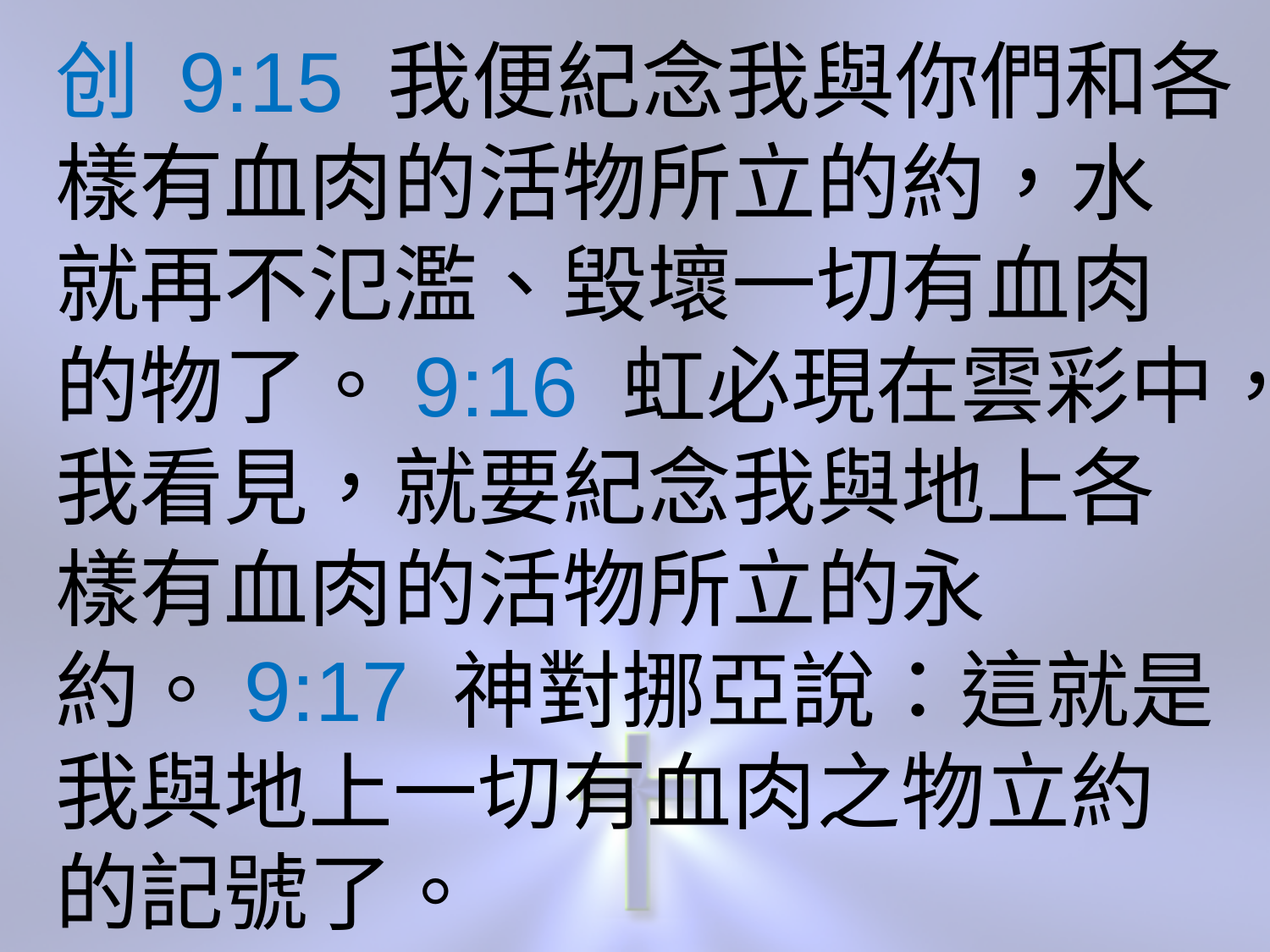

创 9:15 我便紀念我與你們和各樣有血肉的活物所立的約，水就再不氾濫、毀壞一切有血肉的物了。9:16 虹必現在雲彩中，我看見，就要紀念我與地上各樣有血肉的活物所立的永約。9:17 神對挪亞說：這就是我與地上一切有血肉之物立約的記號了。